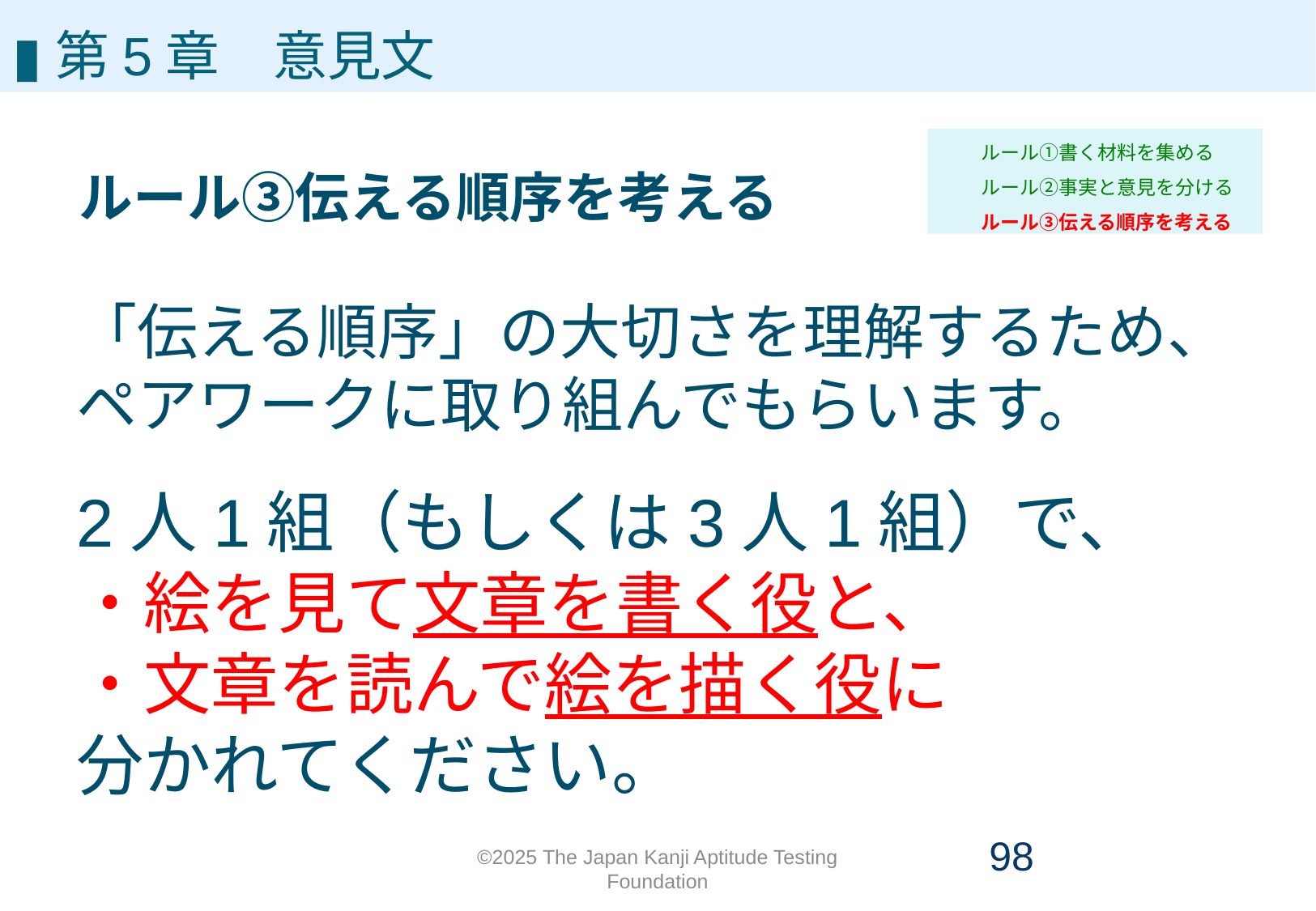

# 第5章
▮第5章　意見文
ルール①書く材料を集める
ルール②事実と意見を分ける
ルール③伝える順序を考える
ルール③伝える順序を考える
「伝える順序」の大切さを理解するため、ペアワークに取り組んでもらいます。

2人1組（もしくは3人1組）で、
・絵を見て文章を書く役と、
・文章を読んで絵を描く役に
分かれてください。
©2025 The Japan Kanji Aptitude Testing Foundation
98